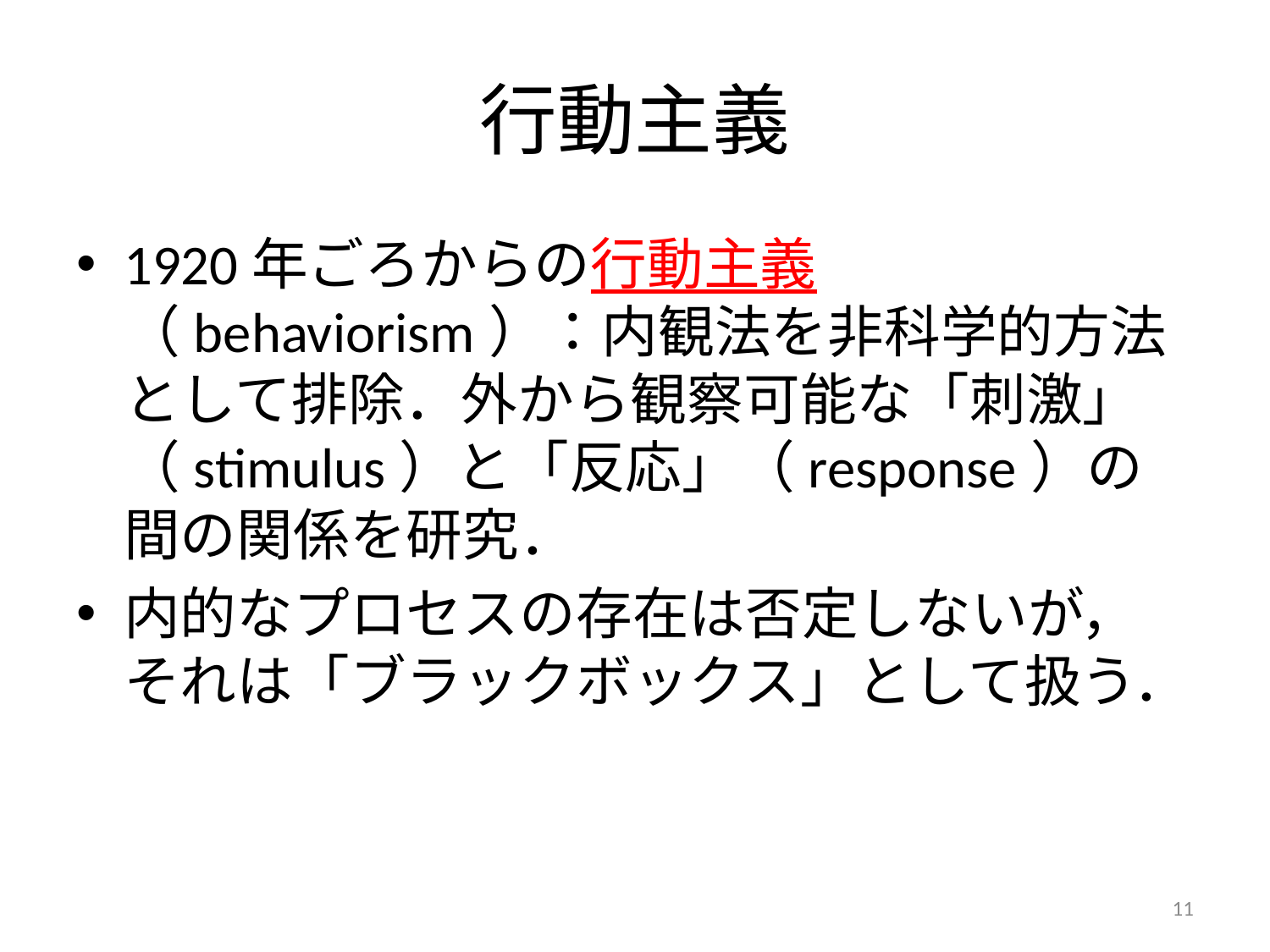

# 行動主義
1920年ごろからの行動主義（behaviorism）：内観法を非科学的方法として排除．外から観察可能な「刺激」（stimulus）と「反応」（response）の間の関係を研究．
内的なプロセスの存在は否定しないが，それは「ブラックボックス」として扱う．

11